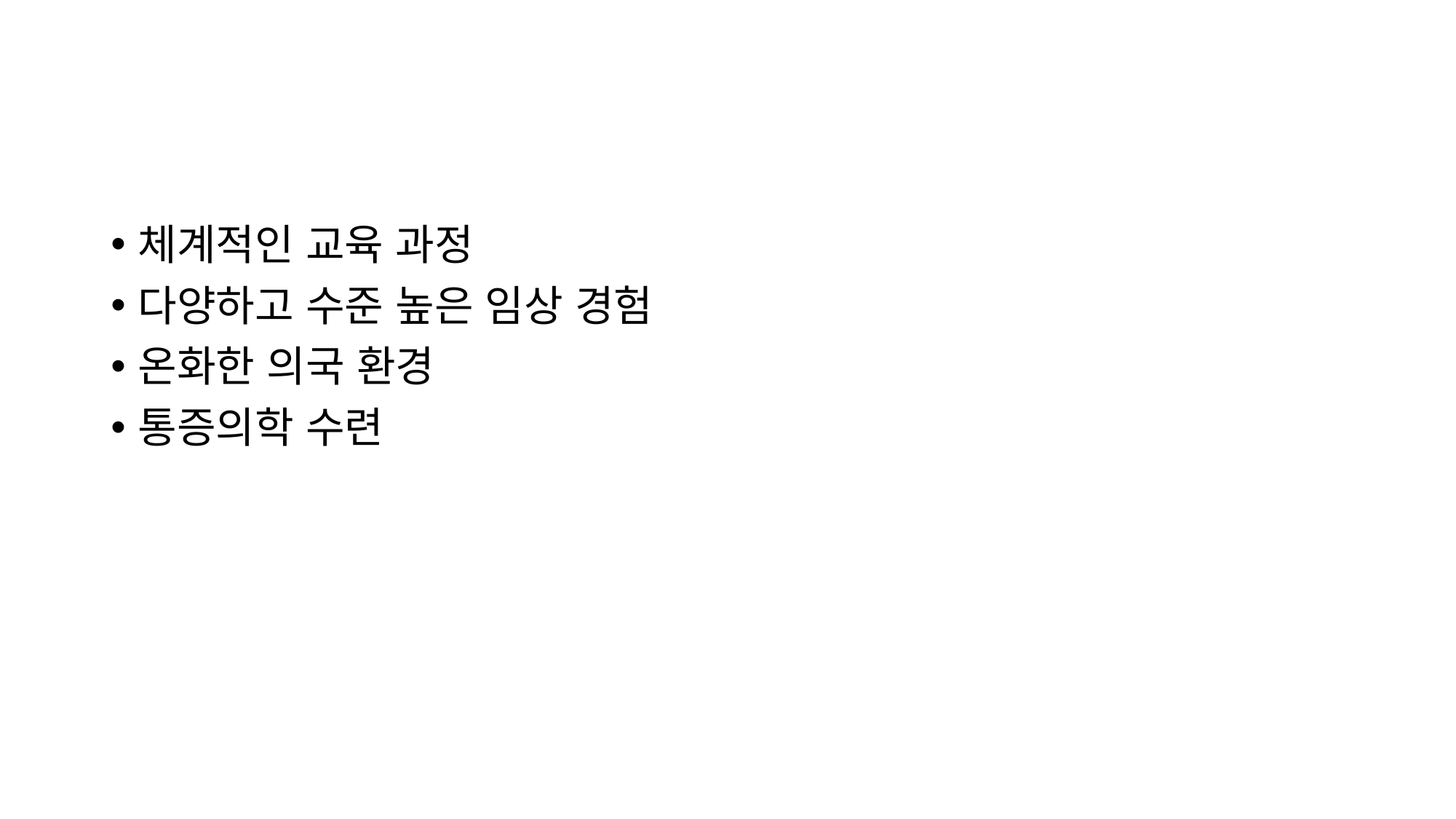

체계적인 교육 과정
다양하고 수준 높은 임상 경험
온화한 의국 환경
통증의학 수련